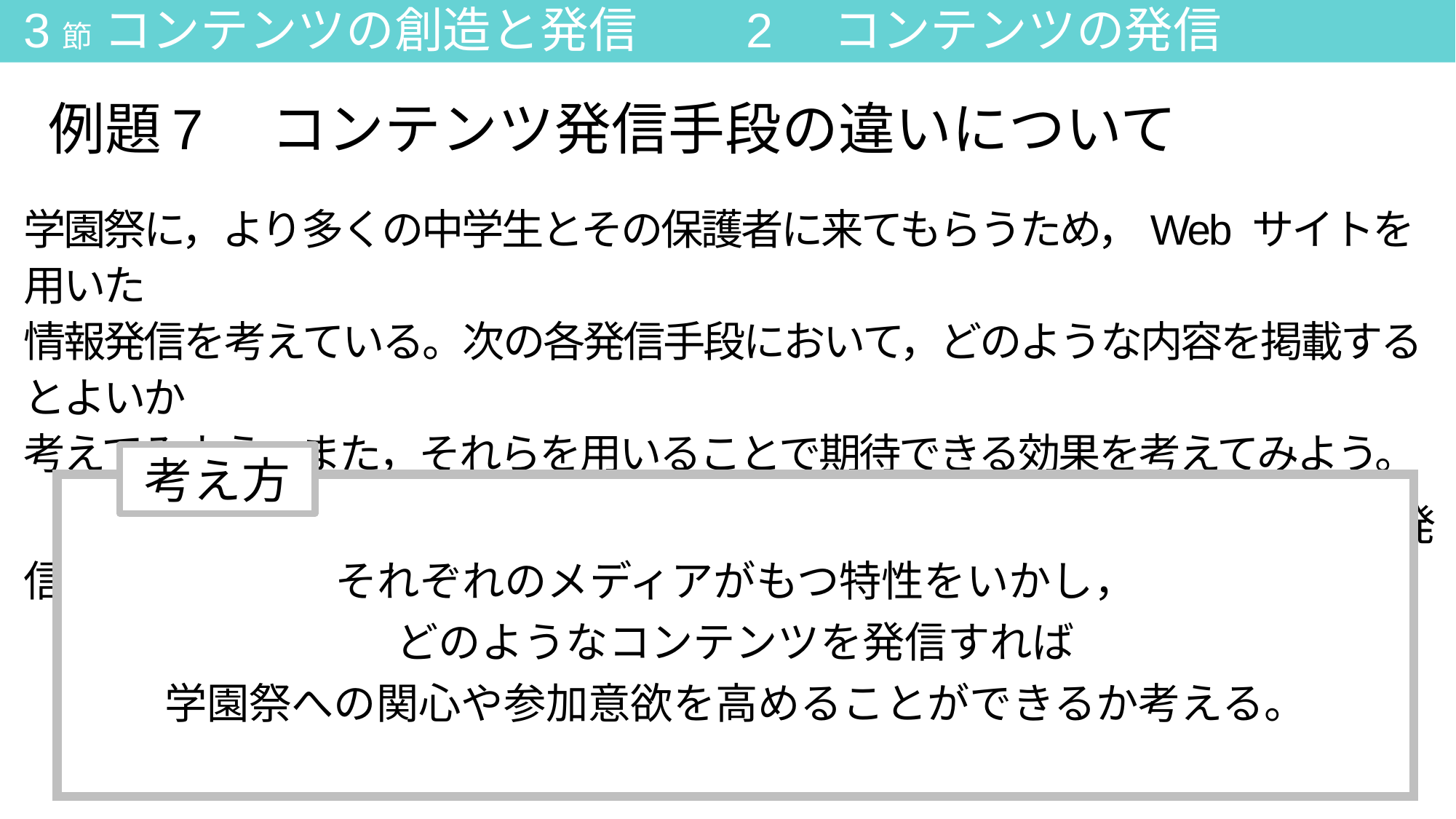

3節 コンテンツの創造と発信　　2　コンテンツの発信
# 例題7　コンテンツ発信手段の違いについて
学園祭に，より多くの中学生とその保護者に来てもらうため，Web サイトを用いた
情報発信を考えている。次の各発信手段において，どのような内容を掲載するとよいか
考えてみよう。また，それらを用いることで期待できる効果を考えてみよう。
（１）Webサイトによる発信　　　　　　　　　　　　（２）SNSによる発信
考え方
それぞれのメディアがもつ特性をいかし，
どのようなコンテンツを発信すれば
学園祭への関心や参加意欲を高めることができるか考える。